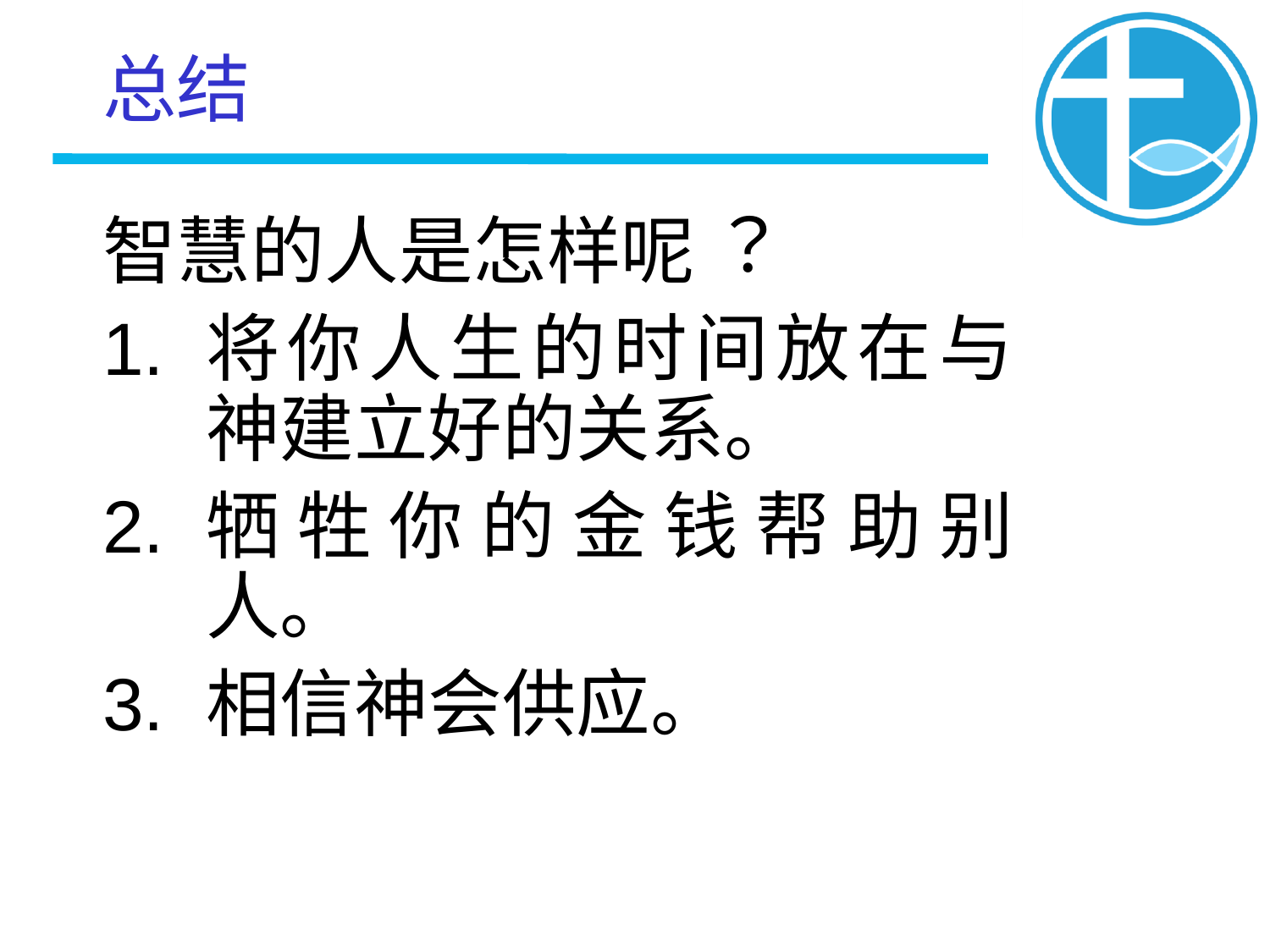

# 总结
智慧的⼈是怎样呢︖
将你⼈⽣的时间放在与神建⽴好的关系。
牺牲你的⾦钱帮助别⼈。
相信神会供应。